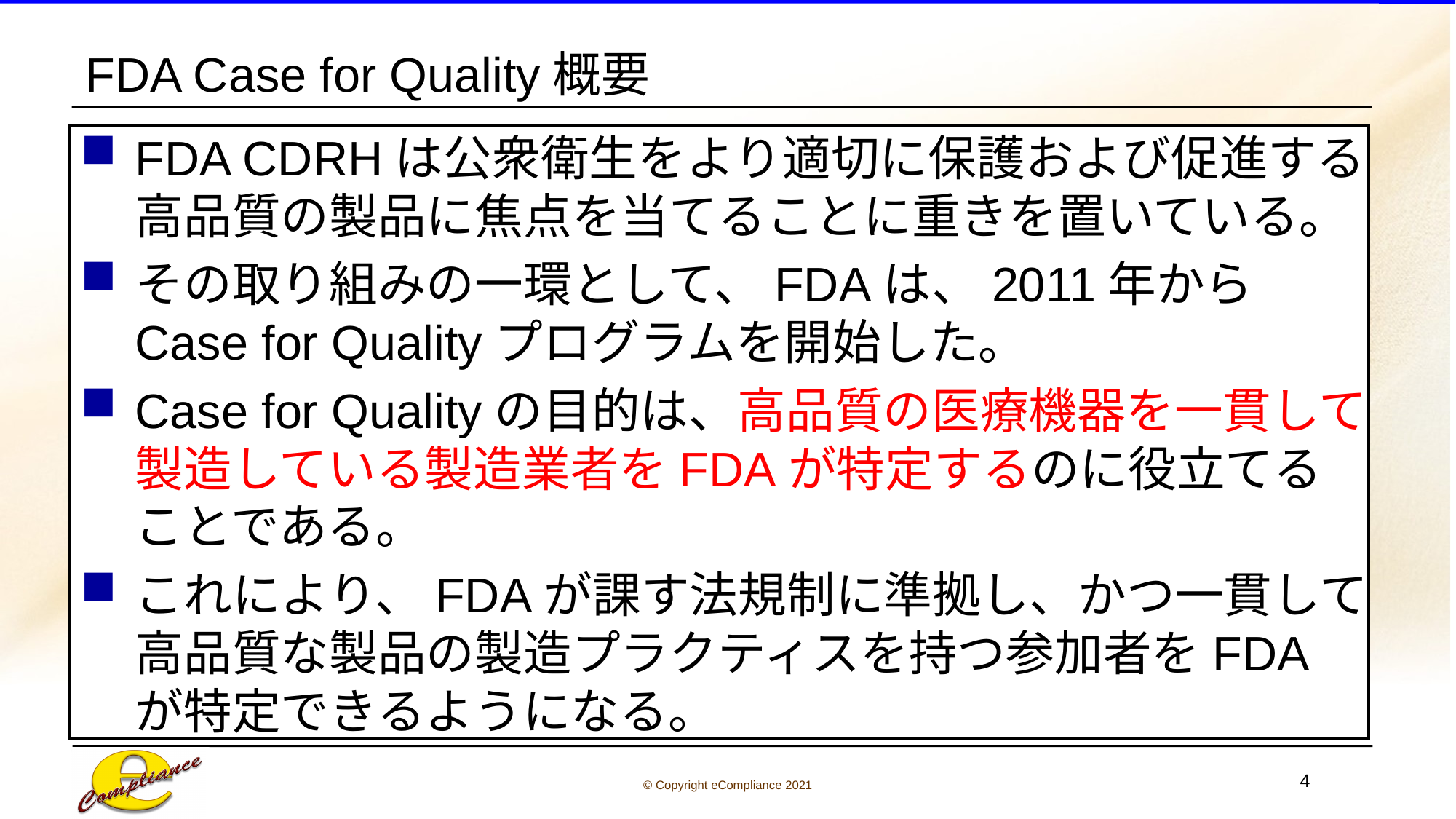

# FDA Case for Quality概要
FDA CDRHは公衆衛生をより適切に保護および促進する高品質の製品に焦点を当てることに重きを置いている。
その取り組みの一環として、FDAは、2011年からCase for Qualityプログラムを開始した。
Case for Qualityの目的は、高品質の医療機器を一貫して製造している製造業者をFDAが特定するのに役立てることである。
これにより、FDAが課す法規制に準拠し、かつ一貫して高品質な製品の製造プラクティスを持つ参加者をFDAが特定できるようになる。